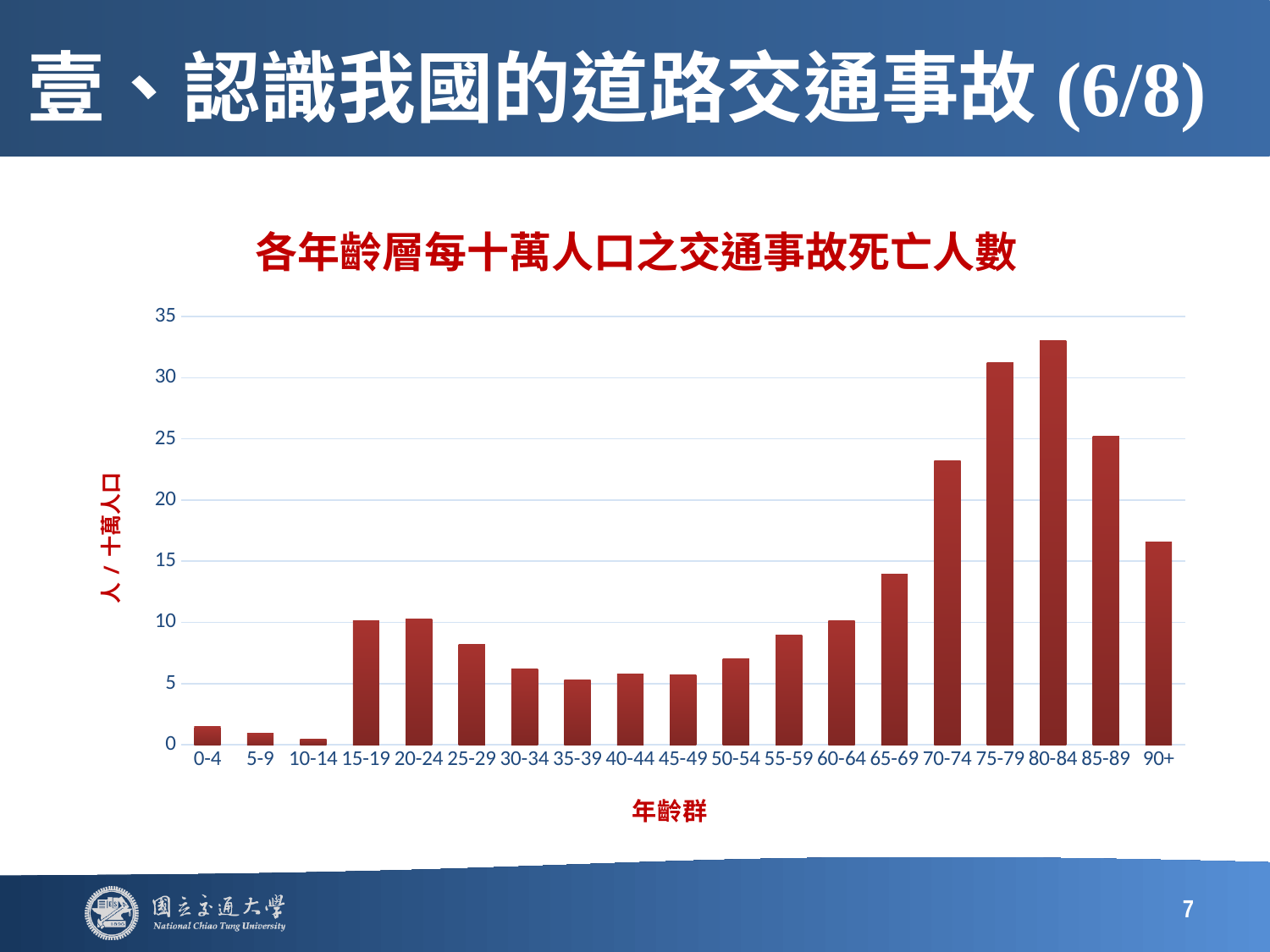

# 壹、認識我國的道路交通事故(6/8)

### Chart: 各年齡層每十萬人口之交通事故死亡人數

| Category | 數列 1 |
|---|---|
| 0-4 | 1.501 |
| 5-9 | 0.927 |
| 10-14 | 0.451 |
| 15-19 | 10.106 |
| 20-24 | 10.26 |
| 25-29 | 8.177 |
| 30-34 | 6.21 |
| 35-39 | 5.288 |
| 40-44 | 5.78 |
| 45-49 | 5.714 |
| 50-54 | 6.999 |
| 55-59 | 8.937 |
| 60-64 | 10.167 |
| 65-69 | 13.951 |
| 70-74 | 23.193 |
| 75-79 | 31.218 |
| 80-84 | 33.014 |
| 85-89 | 25.23 |
| 90+ | 16.577 |
7